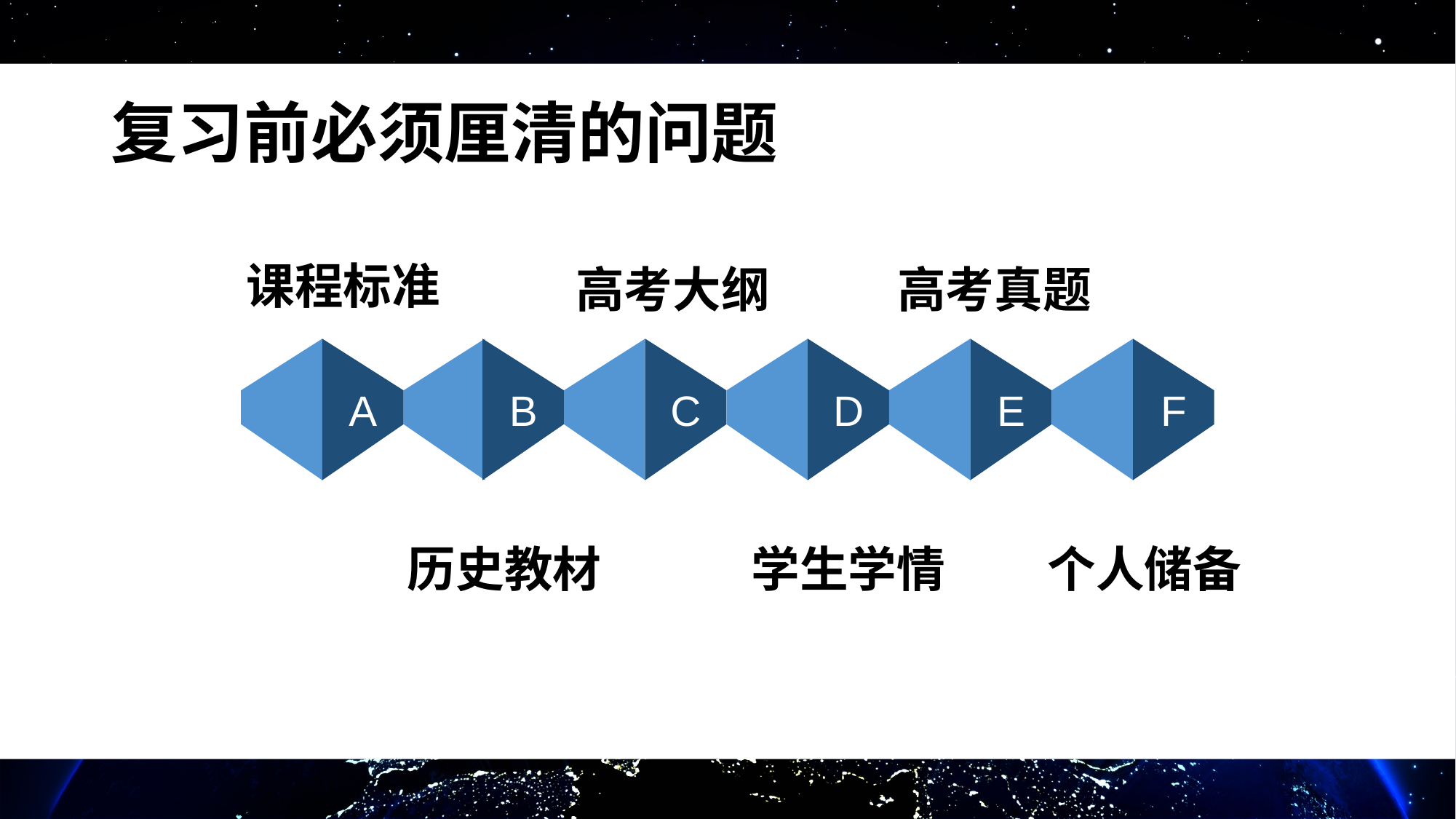

# 复习前必须厘清的问题
高考大纲
高考真题

课程标准

A

B

C

D

E

F
历史教材
学生学情
个人储备